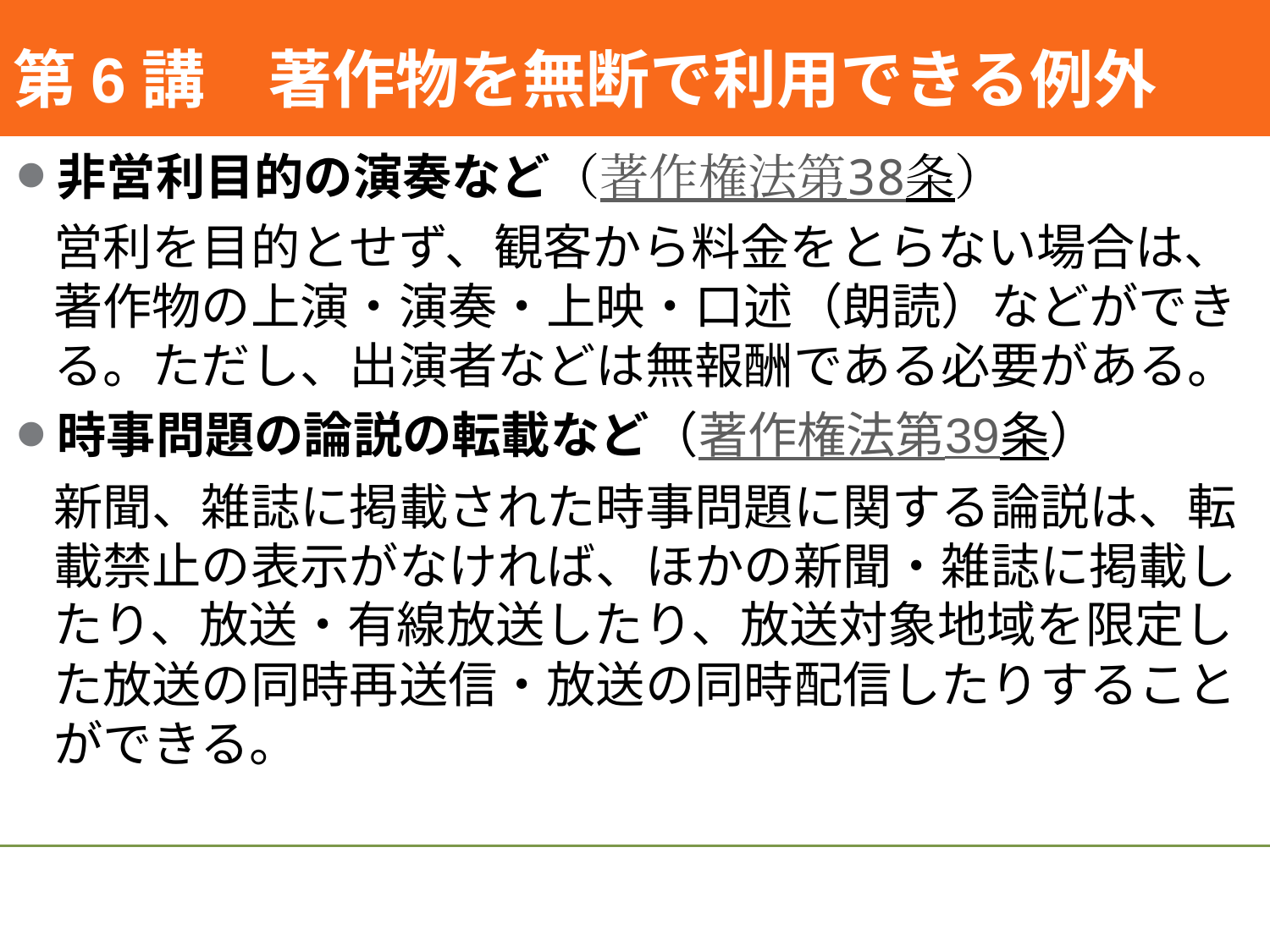

#
第6講　著作物を無断で利用できる例外
非営利目的の演奏など（著作権法第38条）
営利を目的とせず、観客から料金をとらない場合は、著作物の上演・演奏・上映・口述（朗読）などができる。ただし、出演者などは無報酬である必要がある。
時事問題の論説の転載など（著作権法第39条）
新聞、雑誌に掲載された時事問題に関する論説は、転載禁止の表示がなければ、ほかの新聞・雑誌に掲載したり、放送・有線放送したり、放送対象地域を限定した放送の同時再送信・放送の同時配信したりすることができる。